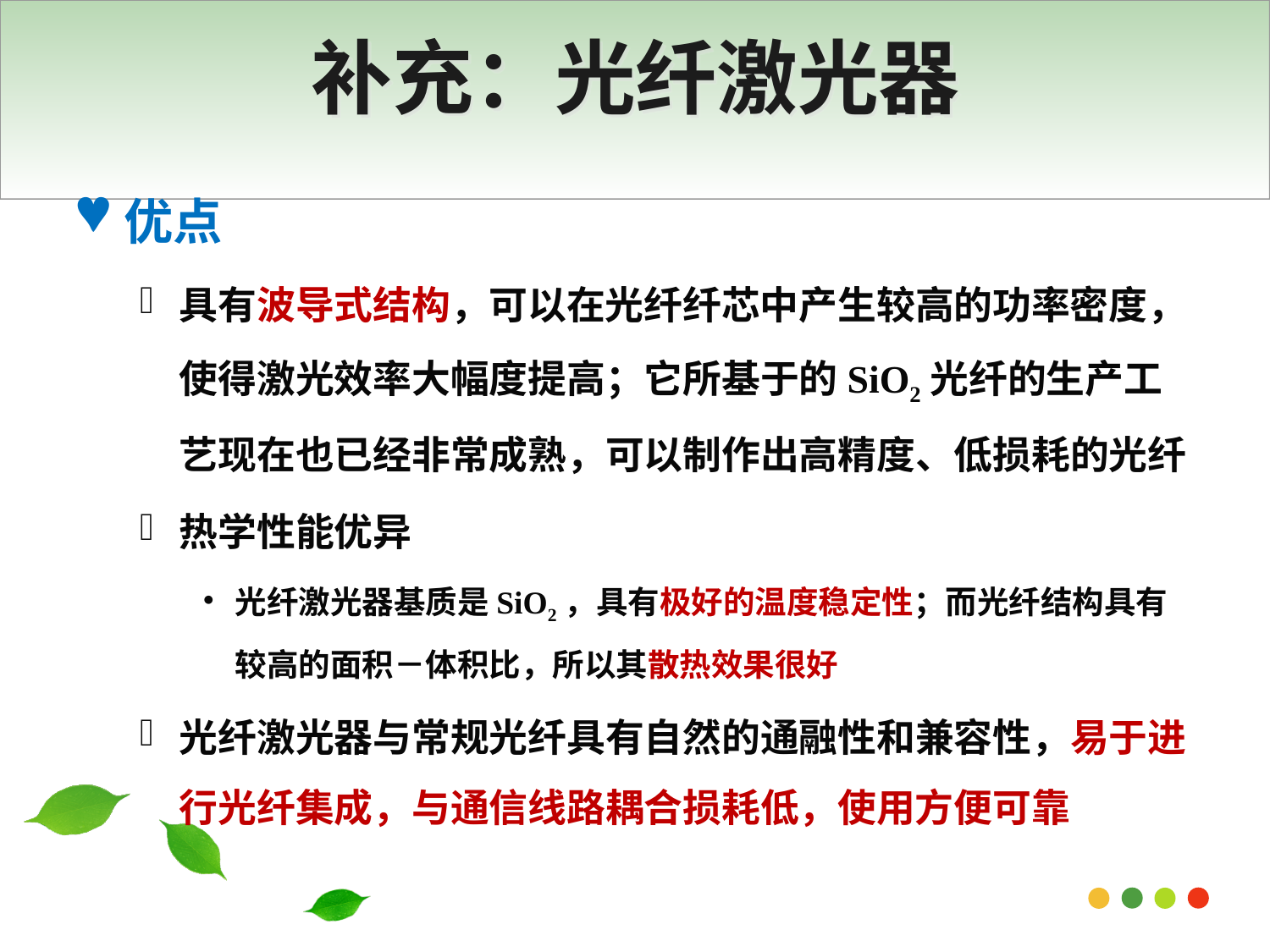

# 补充：光纤激光器
优点
具有波导式结构，可以在光纤纤芯中产生较高的功率密度，使得激光效率大幅度提高；它所基于的SiO2光纤的生产工艺现在也已经非常成熟，可以制作出高精度、低损耗的光纤
热学性能优异
光纤激光器基质是SiO2，具有极好的温度稳定性；而光纤结构具有较高的面积－体积比，所以其散热效果很好
光纤激光器与常规光纤具有自然的通融性和兼容性，易于进行光纤集成，与通信线路耦合损耗低，使用方便可靠